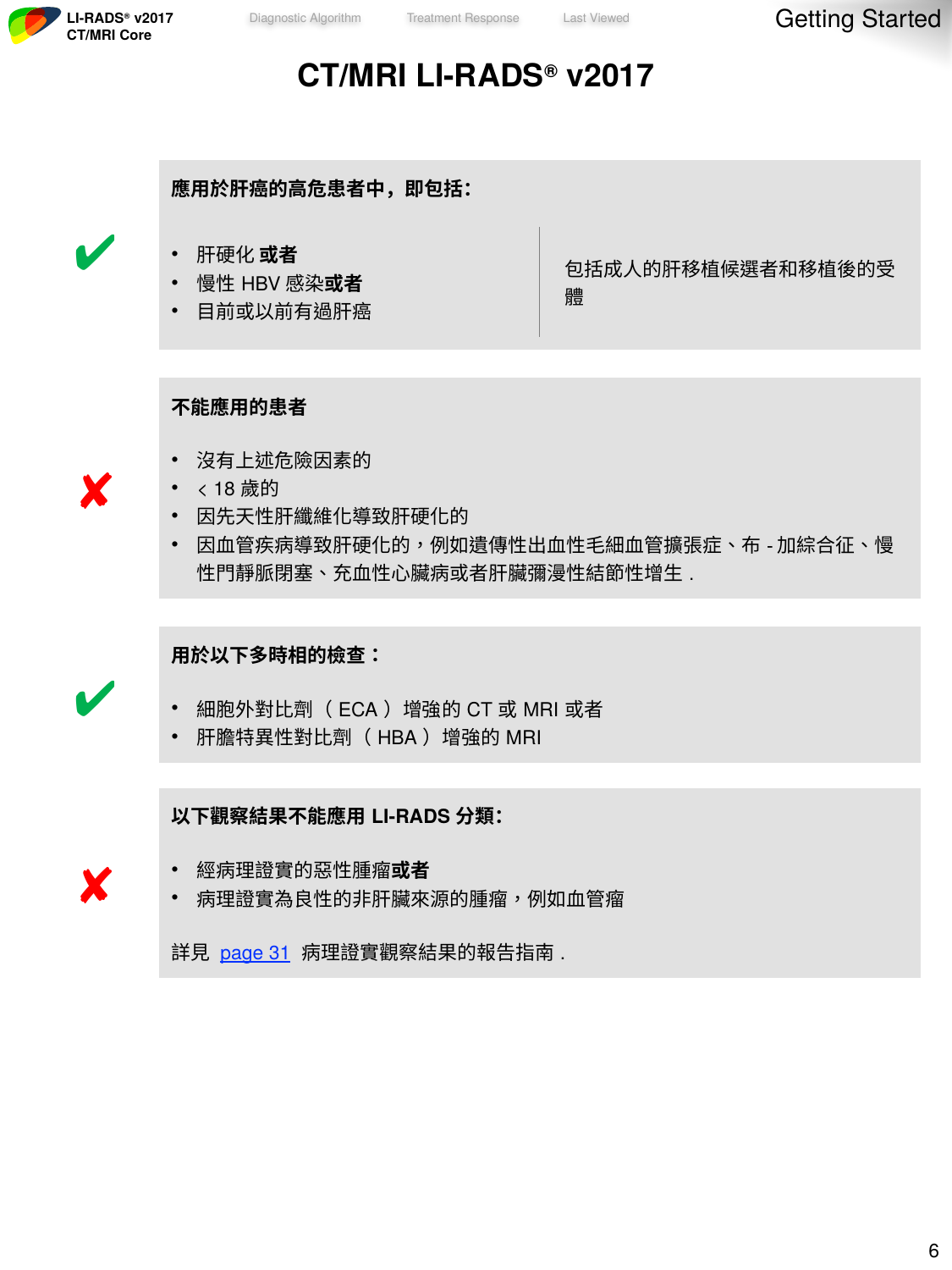

Getting Started
| CT/MRI LI-RADS® v2017 |  |  |
| --- | --- | --- |
| ✔ | 應用於肝癌的高危患者中，即包括： |  |
|  |  |  |
|  | 肝硬化 或者 慢性HBV感染或者 目前或以前有過肝癌 | 包括成人的肝移植候選者和移植後的受體 |
|  |  |  |
|  |  |  |
| ✘ | 不能應用的患者 |  |
|  | 沒有上述危險因素的 < 18歲的 因先天性肝纖維化導致肝硬化的 因血管疾病導致肝硬化的，例如遺傳性出血性毛細血管擴張症、布-加綜合征、慢性門靜脈閉塞、充血性心臟病或者肝臟彌漫性結節性增生. |  |
|  |  |  |
| ✔ | 用於以下多時相的檢查： |  |
|  | 細胞外對比劑（ECA）增強的CT或MRI或者 肝膽特異性對比劑（HBA）增強的MRI |  |
|  |  |  |
| ✘ | 以下觀察結果不能應用LI-RADS分類： |  |
|  | 經病理證實的惡性腫瘤或者 病理證實為良性的非肝臟來源的腫瘤，例如血管瘤 |  |
|  | 詳見 page 31 病理證實觀察結果的報告指南. |  |
6